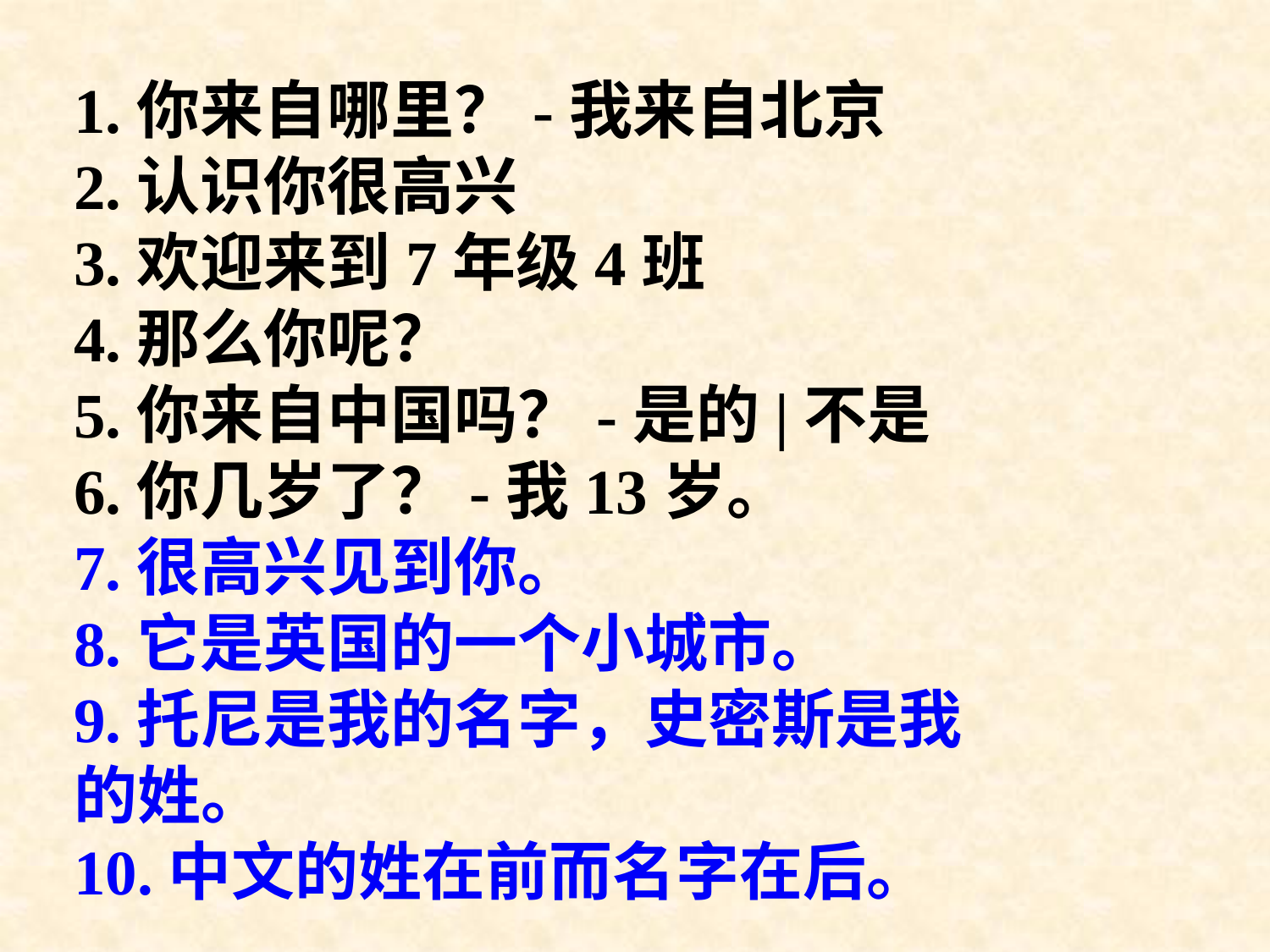

1.你来自哪里？-我来自北京
2.认识你很高兴
3.欢迎来到7年级4班
4.那么你呢？
5.你来自中国吗？-是的|不是
6.你几岁了？-我13岁。
7.很高兴见到你。
8.它是英国的一个小城市。
9.托尼是我的名字，史密斯是我的姓。
10.中文的姓在前而名字在后。